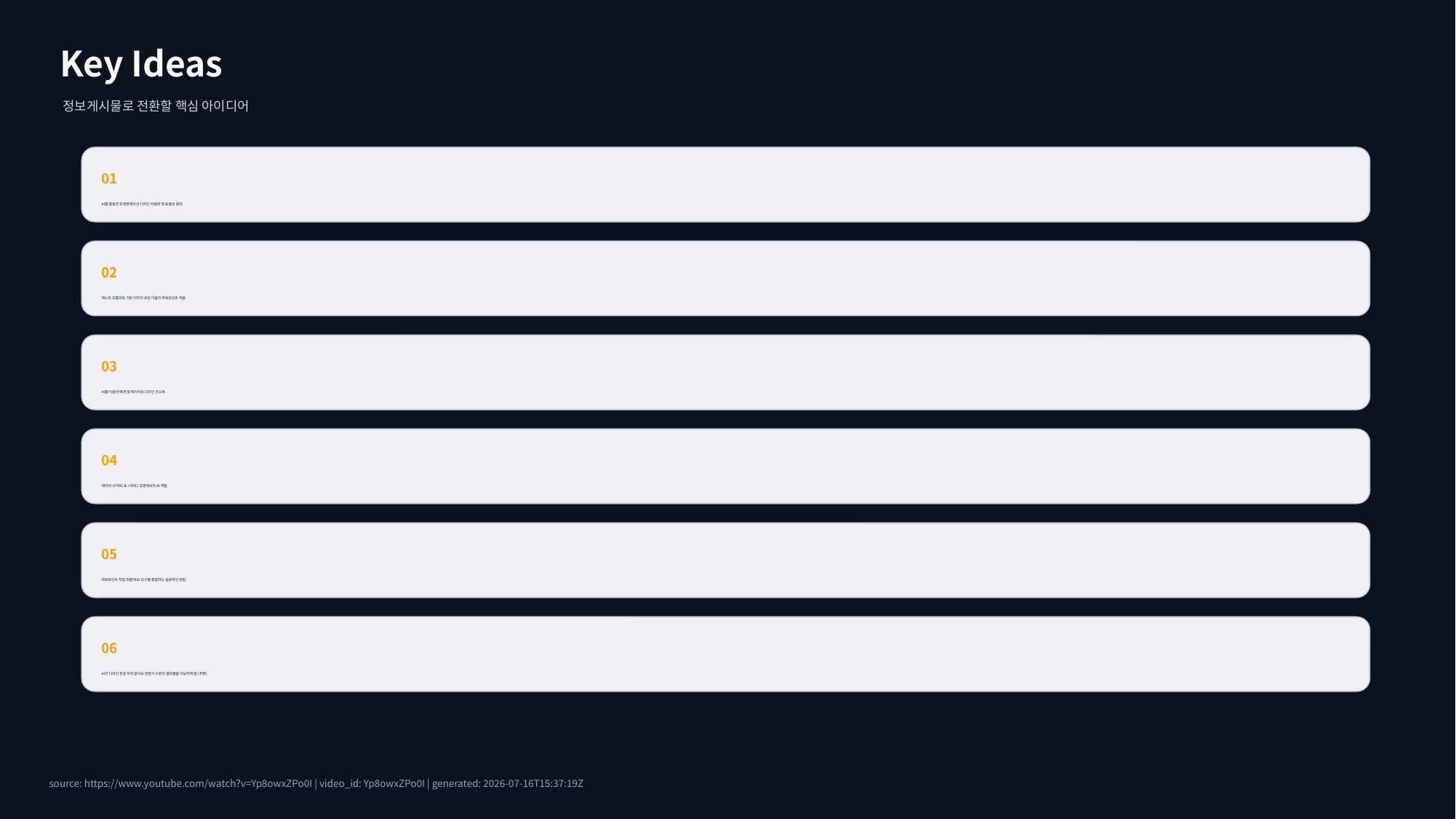

Key Ideas
정보게시물로 전환할 핵심 아이디어

01
AI를 활용한 프레젠테이션 디자인 자동화 및 효율성 증대.

02
텍스트 프롬프트 기반 이미지 생성 기술의 파워포인트 적용.

03
AI를 이용한 배경 및 레이아웃 디자인 간소화.

04
데이터 시각화(표->차트) 과정에서의 AI 역할.

05
파워포인트 작업 흐름에 AI 도구를 통합하는 실용적인 방법.

06
AI가 디자인 전문 지식 없이도 전문가 수준의 결과물을 가능하게 함 (추론).
source: https://www.youtube.com/watch?v=Yp8owxZPo0I | video_id: Yp8owxZPo0I | generated: 2026-07-16T15:37:19Z